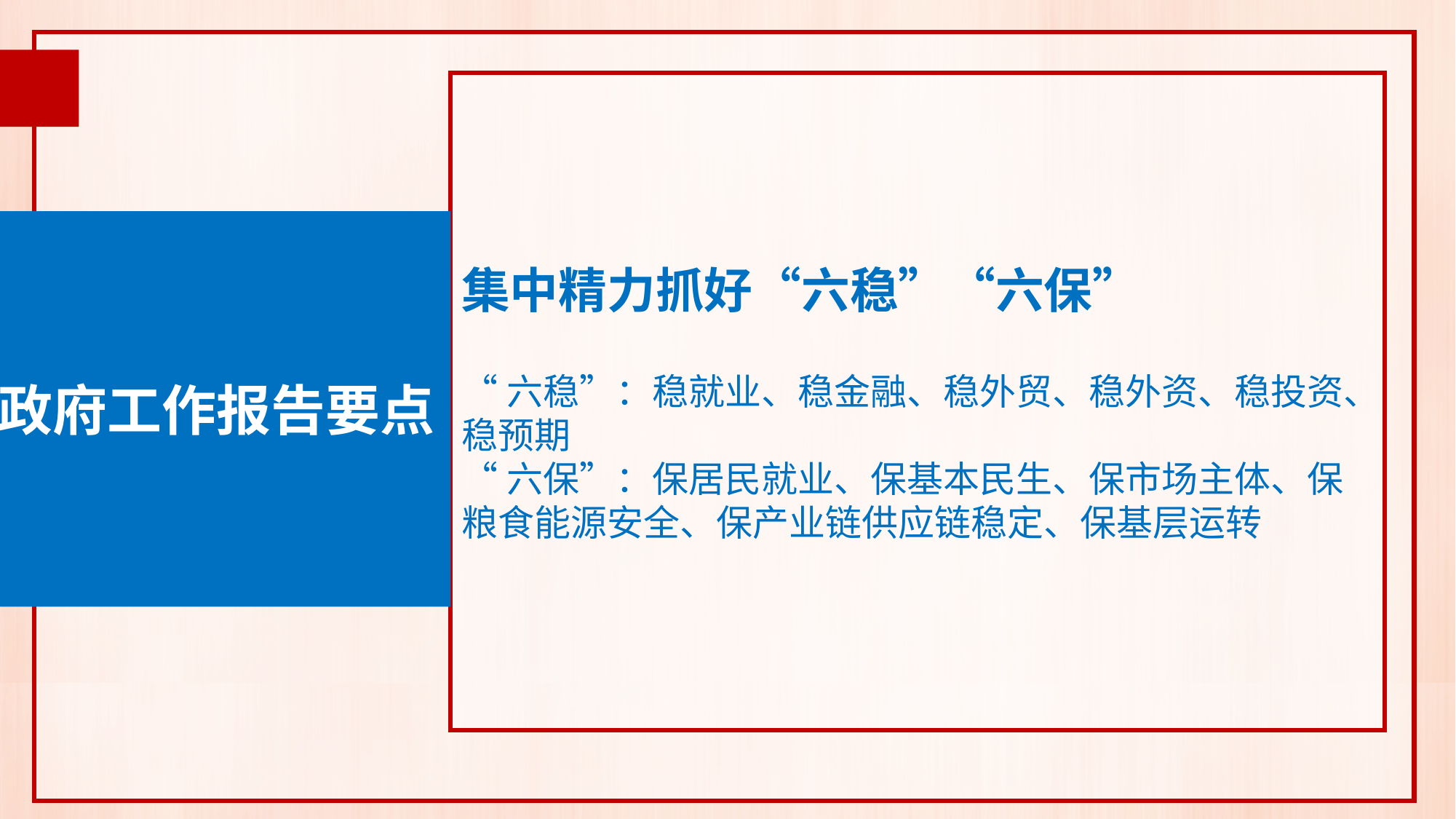

集中精力抓好“六稳”“六保”
“六稳”：稳就业、稳金融、稳外贸、稳外资、稳投资、稳预期
“六保”：保居民就业、保基本民生、保市场主体、保粮食能源安全、保产业链供应链稳定、保基层运转
政府工作报告要点